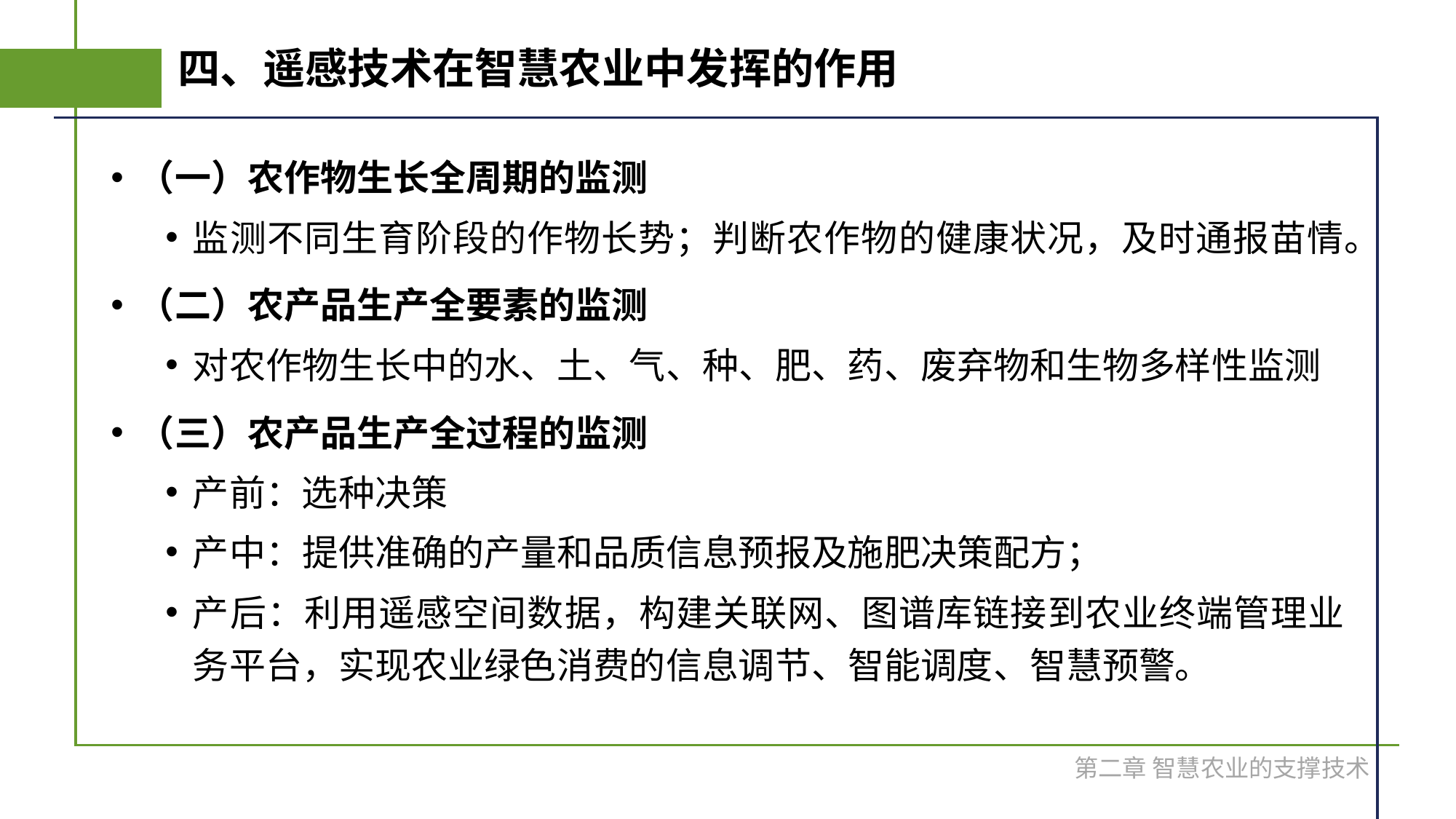

# 四、遥感技术在智慧农业中发挥的作用
（一）农作物生长全周期的监测
监测不同生育阶段的作物长势；判断农作物的健康状况，及时通报苗情。
（二）农产品生产全要素的监测
对农作物生长中的水、土、气、种、肥、药、废弃物和生物多样性监测
（三）农产品生产全过程的监测
产前：选种决策
产中：提供准确的产量和品质信息预报及施肥决策配方；
产后：利用遥感空间数据，构建关联网、图谱库链接到农业终端管理业务平台，实现农业绿色消费的信息调节、智能调度、智慧预警。

第二章 智慧农业的支撑技术